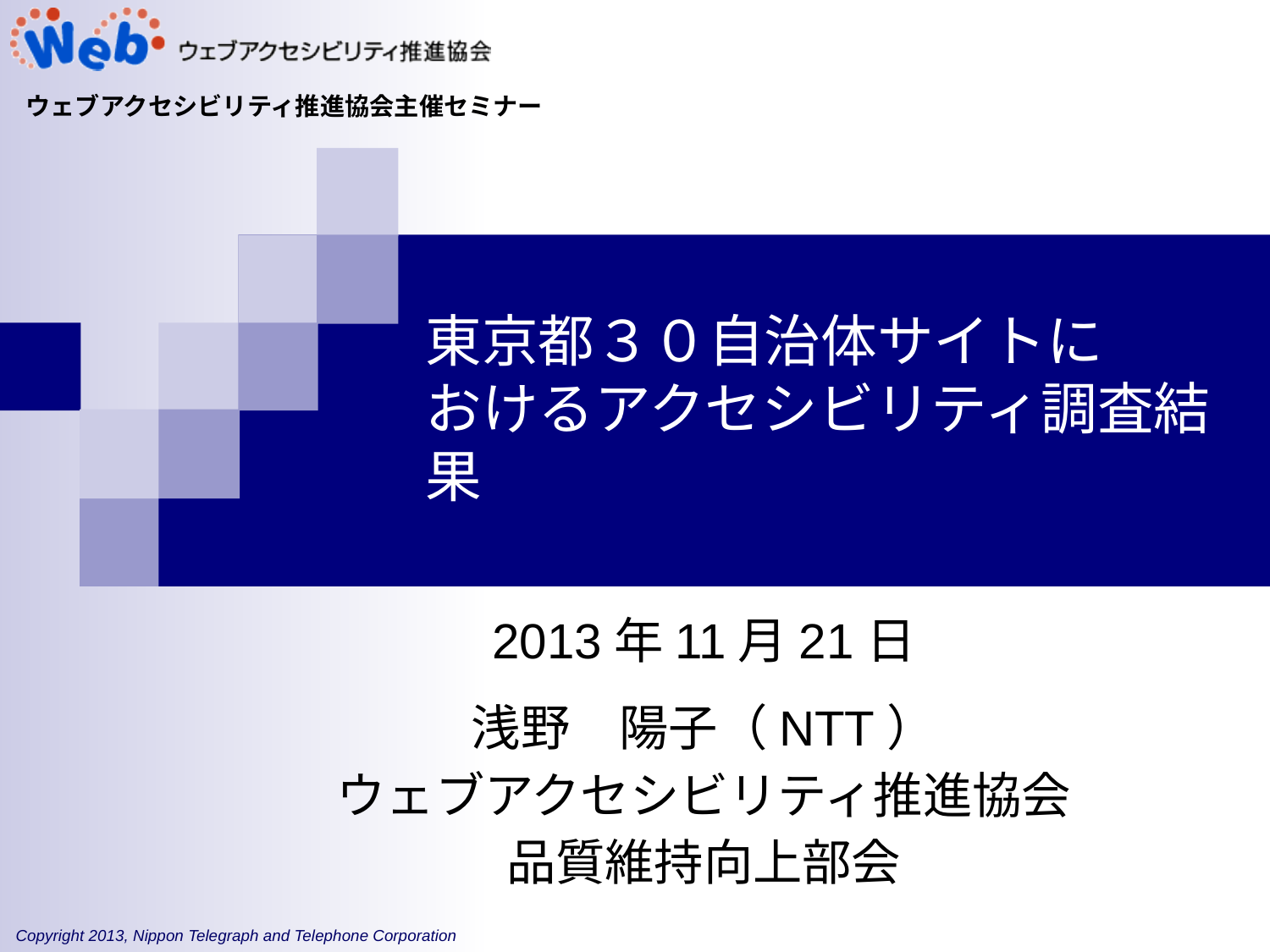

ウェブアクセシビリティ推進協会主催セミナー
# 東京都３０自治体サイトに おけるアクセシビリティ調査結果
2013年11月21日
浅野　陽子（NTT）
ウェブアクセシビリティ推進協会
品質維持向上部会